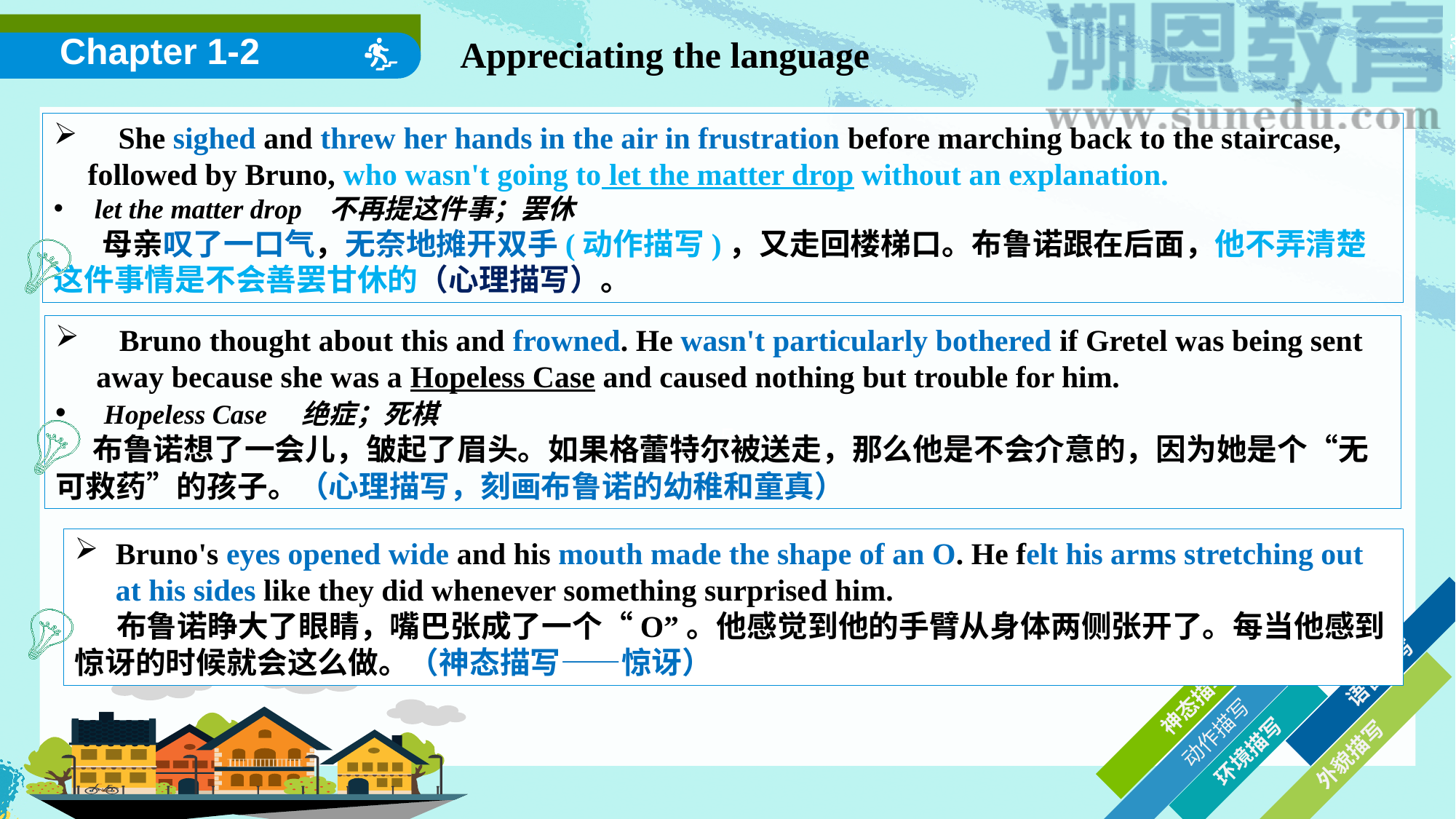

Chapter 1-2
Appreciating the language

    She sighed and threw her hands in the air in frustration before marching back to the staircase, followed by Bruno, who wasn't going to let the matter drop without an explanation.
let the matter drop   不再提这件事；罢休
      母亲叹了一口气，无奈地摊开双手(动作描写)，又走回楼梯口。布鲁诺跟在后面，他不弄清楚这件事情是不会善罢甘休的（心理描写）。

   Bruno thought about this and frowned. He wasn't particularly bothered if Gretel was being sent away because she was a Hopeless Case and caused nothing but trouble for him.
 Hopeless Case    绝症；死棋
     布鲁诺想了一会儿，皱起了眉头。如果格蕾特尔被送走，那么他是不会介意的，因为她是个“无可救药”的孩子。（心理描写，刻画布鲁诺的幼稚和童真）

Bruno's eyes opened wide and his mouth made the shape of an O. He felt his arms stretching out at his sides like they did whenever something surprised him.
     布鲁诺睁大了眼睛，嘴巴张成了一个“O”。他感觉到他的手臂从身体两侧张开了。每当他感到惊讶的时候就会这么做。（神态描写——惊讶）

语言描写
神态描写
动作描写
环境描写
外貌描写